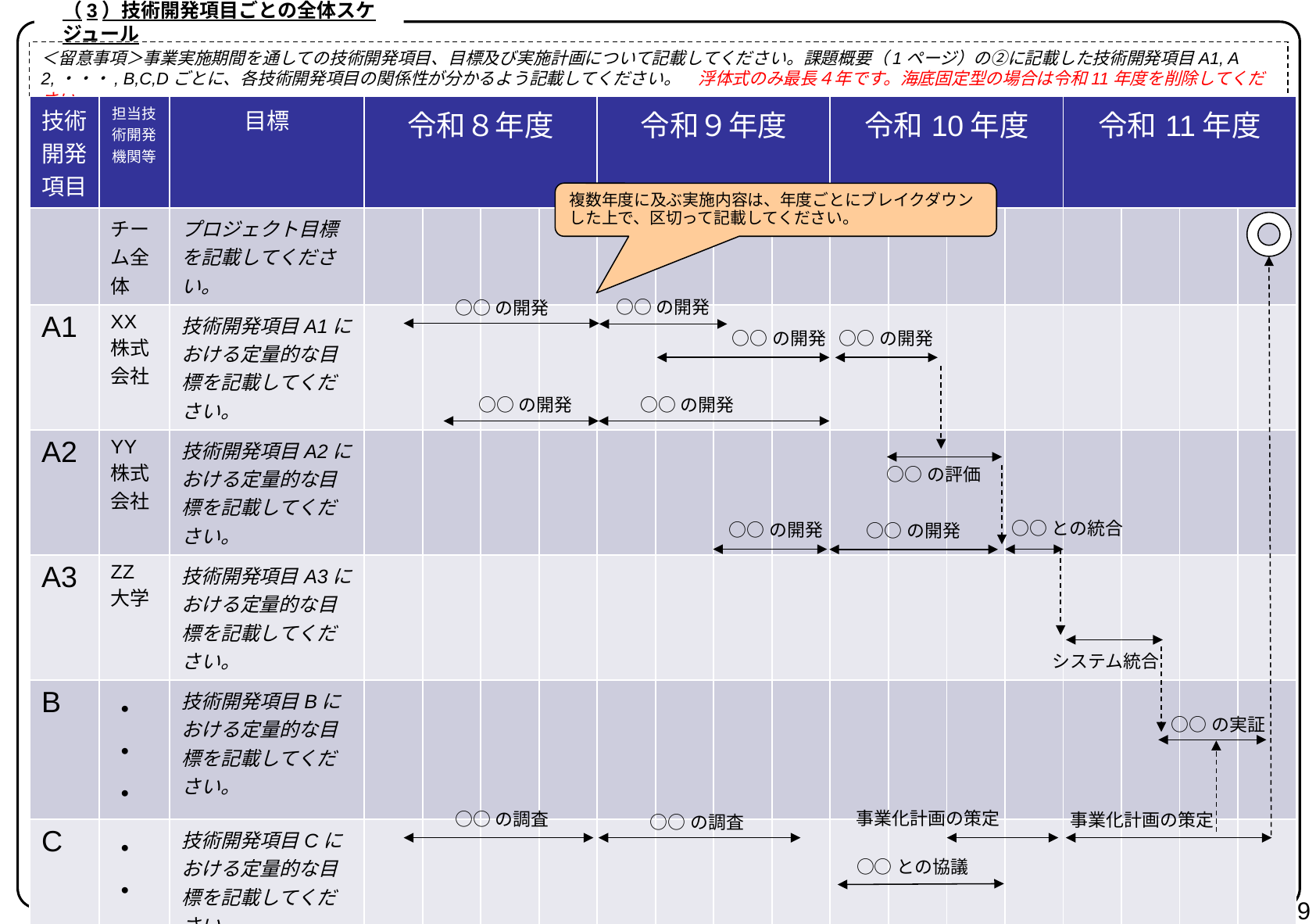

（3）技術開発項目ごとの全体スケジュール

＜留意事項＞事業実施期間を通しての技術開発項目、目標及び実施計画について記載してください。課題概要（1ページ）の②に記載した技術開発項目A1, A2,・・・, B,C,Dごとに、各技術開発項目の関係性が分かるよう記載してください。　浮体式のみ最長４年です。海底固定型の場合は令和11年度を削除してください。
| 技術開発項目 | 担当技術開発機関等 | 目標 | 令和８年度 |  |  |  | 令和９年度 |  |  |  | 令和10年度 |  |  |  | 令和11年度 |  |  |  |
| --- | --- | --- | --- | --- | --- | --- | --- | --- | --- | --- | --- | --- | --- | --- | --- | --- | --- | --- |
|  | チーム全体 | プロジェクト目標を記載してください。 |  |  |  |  |  |  |  |  |  |  |  |  |  |  |  |  |
| A1 | XX株式会社 | 技術開発項目A1における定量的な目標を記載してください。 |  |  |  |  |  |  |  |  |  |  |  |  |  |  |  |  |
| A2 | YY株式会社 | 技術開発項目A2における定量的な目標を記載してください。 |  |  |  |  |  |  |  |  |  |  |  |  |  |  |  |  |
| A3 | ZZ大学 | 技術開発項目A3における定量的な目標を記載してください。 |  |  |  |  |  |  |  |  |  |  |  |  |  |  |  |  |
| B | ・・・ | 技術開発項目Bにおける定量的な目標を記載してください。 |  |  |  |  |  |  |  |  |  |  |  |  |  |  |  |  |
| C | ・・・ | 技術開発項目Cにおける定量的な目標を記載してください。 |  |  |  |  |  |  |  |  |  |  |  |  |  |  |  |  |
| D | ・・・ | 技術開発項目Dにおける定量的な目標を記載してください。 |  |  |  |  |  |  |  |  |  |  |  |  |  |  |  |  |
複数年度に及ぶ実施内容は、年度ごとにブレイクダウンした上で、区切って記載してください。

○○の開発
○○の開発
○○の開発
○○の開発
○○の開発
○○の開発
○○の評価
○○との統合
○○の開発
○○の開発
システム統合
○○の実証
事業化計画の策定
○○の調査
事業化計画の策定
○○の調査
○○との協議
9